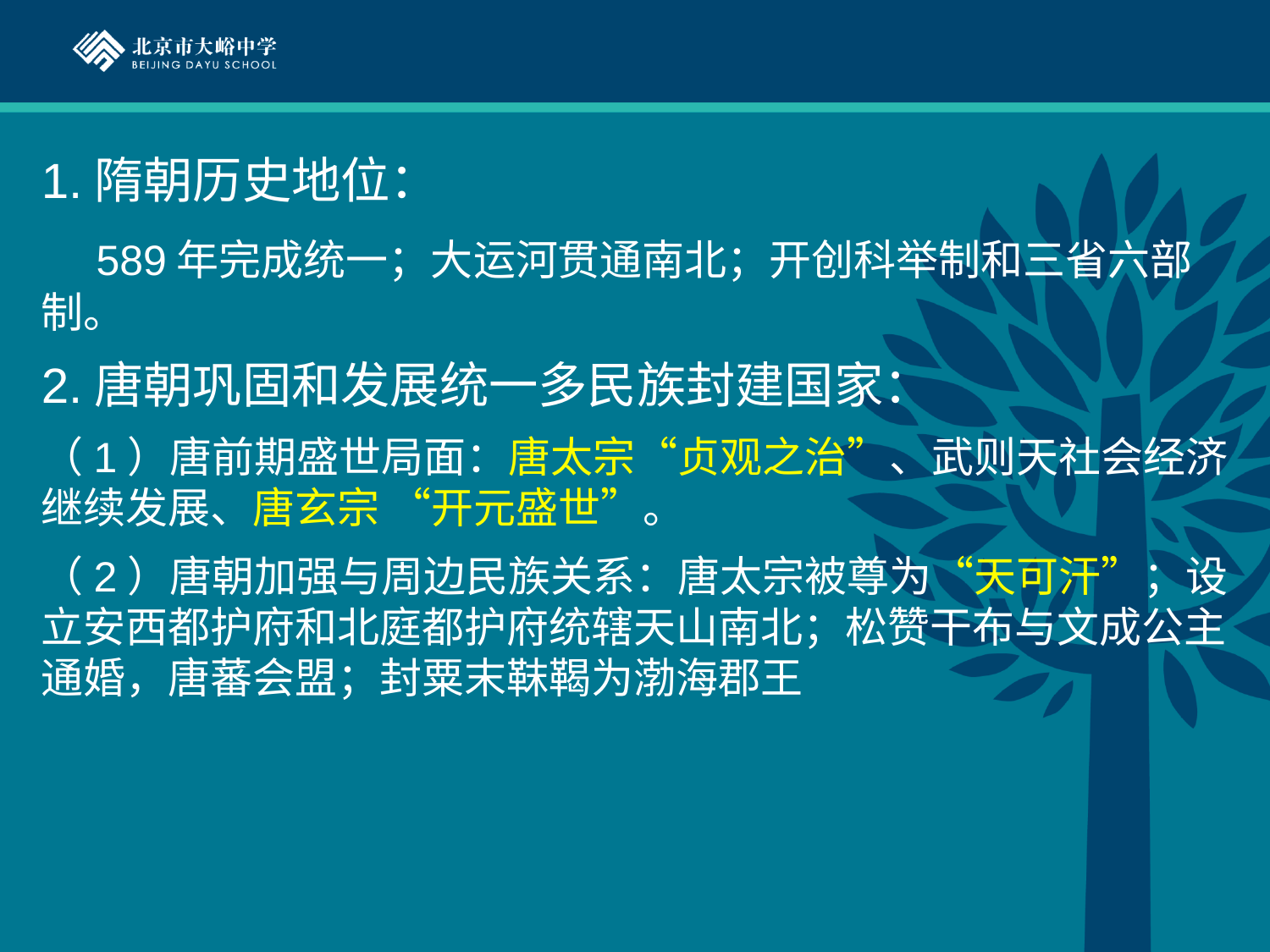

1.隋朝历史地位：
    589年完成统一；大运河贯通南北；开创科举制和三省六部制。
2.唐朝巩固和发展统一多民族封建国家：
（1）唐前期盛世局面：唐太宗“贞观之治”、武则天社会经济继续发展、唐玄宗 “开元盛世”。
（2）唐朝加强与周边民族关系：唐太宗被尊为“天可汗”；设立安西都护府和北庭都护府统辖天山南北；松赞干布与文成公主通婚，唐蕃会盟；封粟末靺鞨为渤海郡王